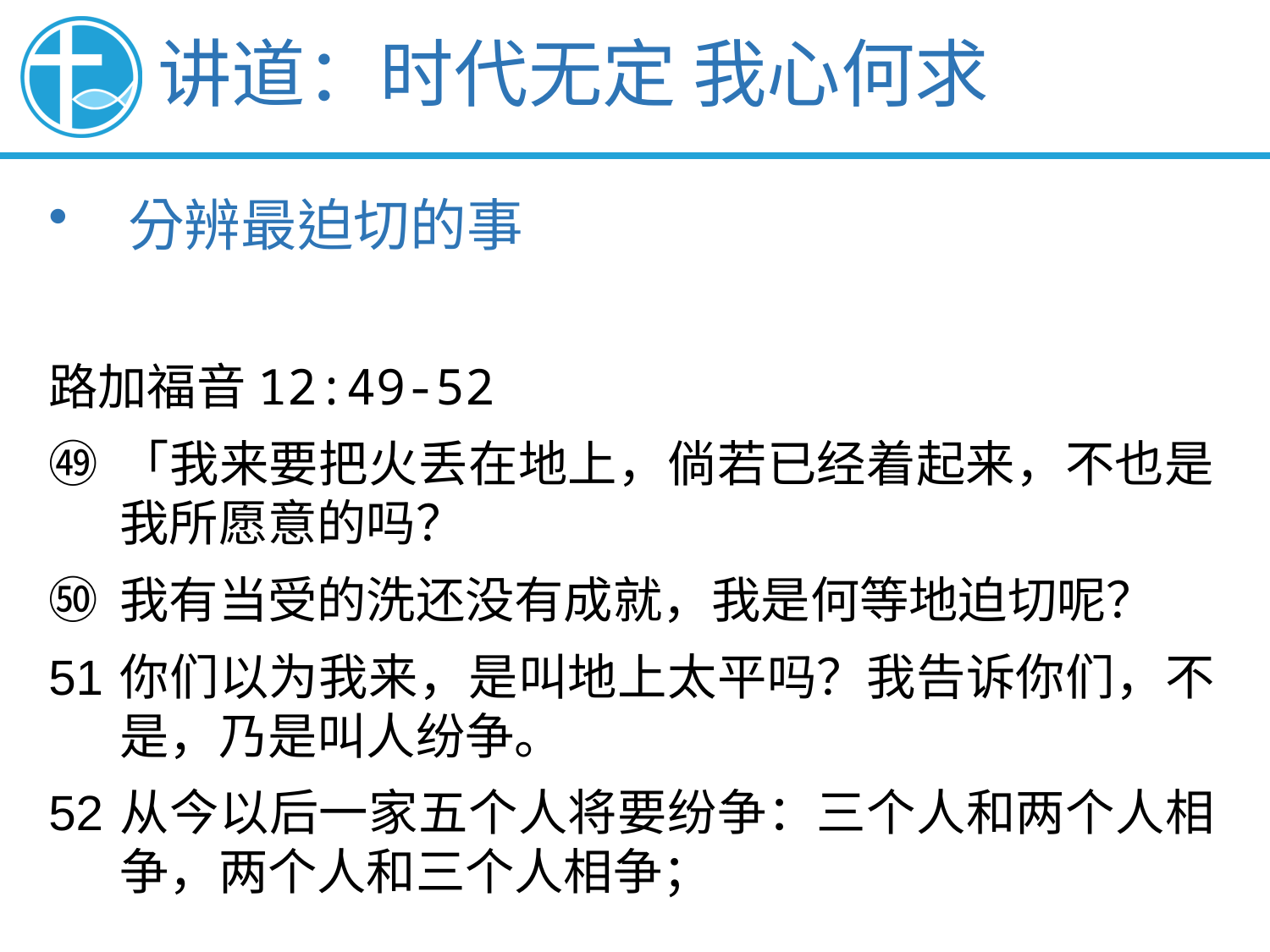

讲道：时代无定 我心何求
分辨最迫切的事

路加福音12:49-52
「我来要把火丢在地上，倘若已经着起来，不也是我所愿意的吗？
我有当受的洗还没有成就，我是何等地迫切呢？
你们以为我来，是叫地上太平吗？我告诉你们，不是，乃是叫人纷争。
从今以后一家五个人将要纷争：三个人和两个人相争，两个人和三个人相争；